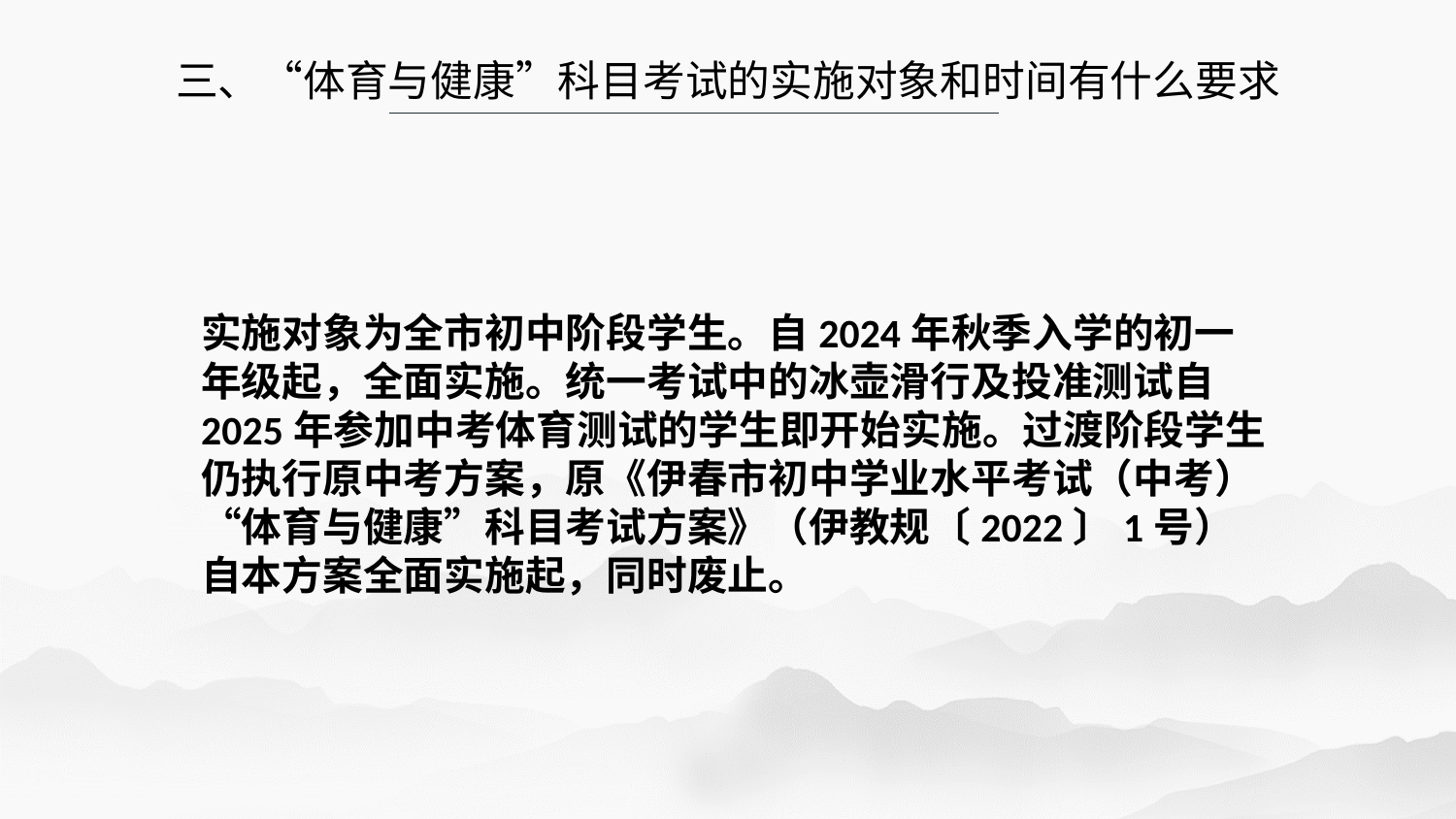

三、“体育与健康”科目考试的实施对象和时间有什么要求
实施对象为全市初中阶段学生。自2024年秋季入学的初一年级起，全面实施。统一考试中的冰壶滑行及投准测试自2025年参加中考体育测试的学生即开始实施。过渡阶段学生仍执行原中考方案，原《伊春市初中学业水平考试（中考）“体育与健康”科目考试方案》（伊教规〔2022〕1号）自本方案全面实施起，同时废止。